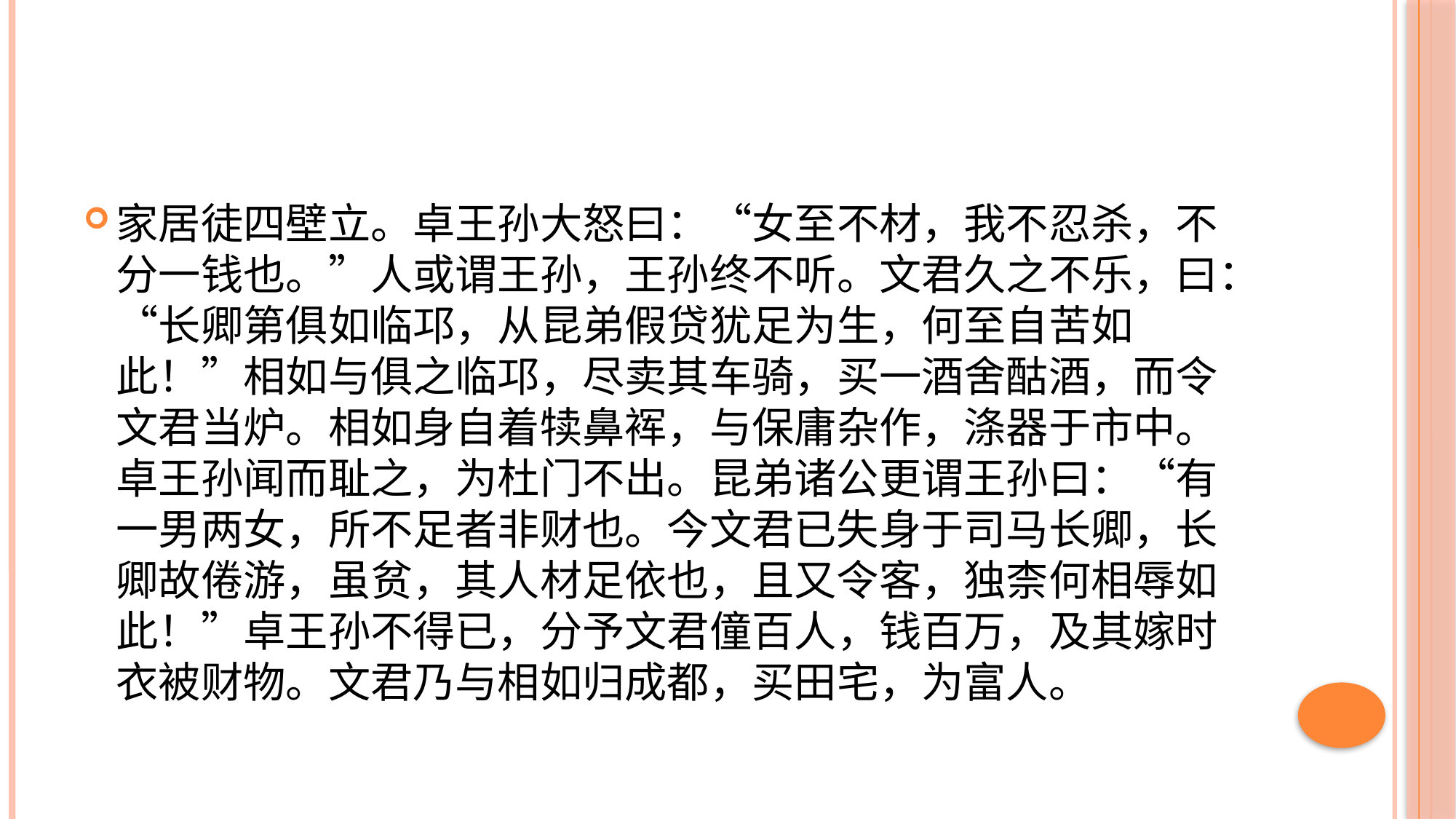

#
家居徒四壁立。卓王孙大怒曰：“女至不材，我不忍杀，不分一钱也。”人或谓王孙，王孙终不听。文君久之不乐，曰：“长卿第俱如临邛，从昆弟假贷犹足为生，何至自苦如此！”相如与俱之临邛，尽卖其车骑，买一酒舍酤酒，而令文君当炉。相如身自着犊鼻裈，与保庸杂作，涤器于市中。卓王孙闻而耻之，为杜门不出。昆弟诸公更谓王孙曰：“有一男两女，所不足者非财也。今文君已失身于司马长卿，长卿故倦游，虽贫，其人材足依也，且又令客，独柰何相辱如此！”卓王孙不得已，分予文君僮百人，钱百万，及其嫁时衣被财物。文君乃与相如归成都，买田宅，为富人。